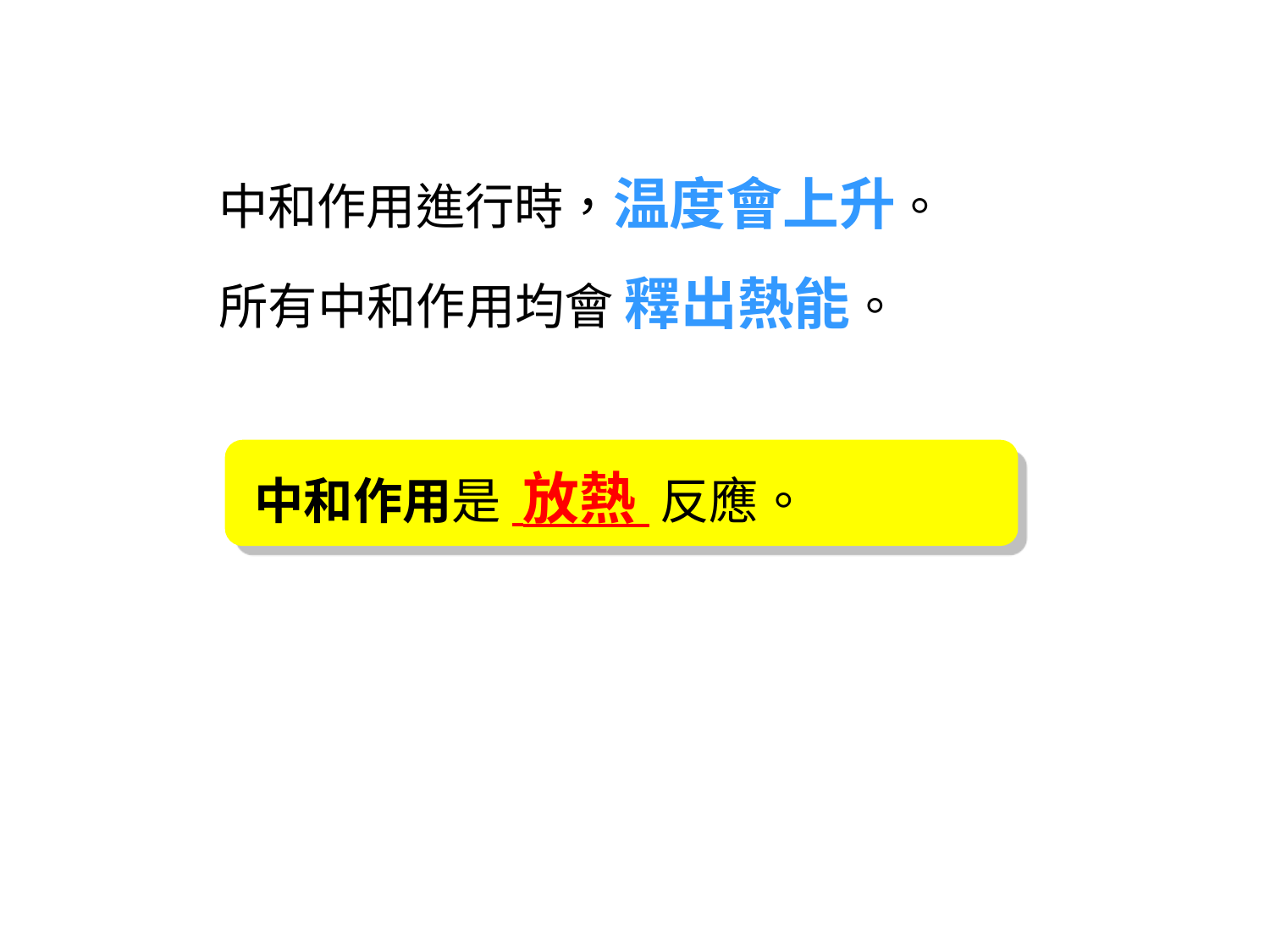

中和作用進行時，温度會上升。
所有中和作用均會 釋出熱能。

中和作用是  放熱  反應。